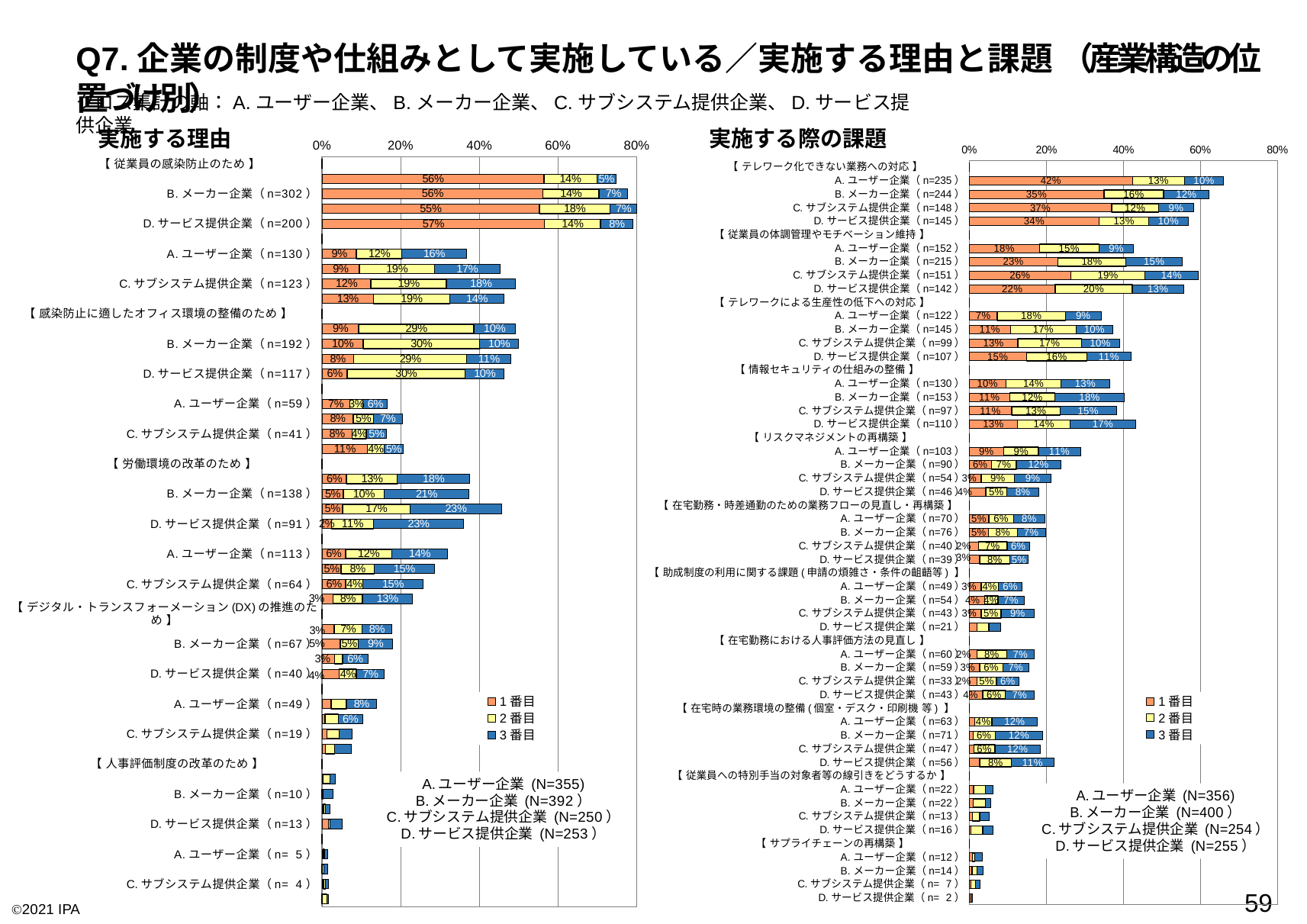

Q7.企業の制度や仕組みとして実施している／実施する理由と課題 （産業構造の位置づけ別）
クロス集計の軸：A.ユーザー企業、B.メーカー企業、C.サブシステム提供企業、D.サービス提供企業
実施する理由
実施する際の課題

### Chart:

| Category | 1番目 | 2番目 | 3番目 |
|---|---|---|---|
| 【 従業員の感染防止のため 】                 | 0.0 | 0.0 | 0.0 |
| A.ユーザー企業（n=265） | 0.5633802816901409 | 0.1352112676056338 | 0.04788732394366197 |
| B.メーカー企業（n=302） | 0.5612244897959183 | 0.14285714285714285 | 0.07323943661971831 |
| C.サブシステム提供企業（n=200） | 0.552 | 0.18 | 0.068 |
| D.サービス提供企業（n=200） | 0.5652173913043478 | 0.1422924901185771 | 0.08300395256916997 |
| 【 リモートワークの推進のため 】               | 0.0 | 0.0 | 0.0 |
| A.ユーザー企業（n=130） | 0.08732394366197183 | 0.11549295774647887 | 0.16338028169014085 |
| B.メーカー企業（n=171） | 0.09438775510204081 | 0.1913265306122449 | 0.16619718309859155 |
| C.サブシステム提供企業（n=123） | 0.124 | 0.192 | 0.176 |
| D.サービス提供企業（n=117） | 0.13043478260869565 | 0.19367588932806323 | 0.1383399209486166 |
| 【 感染防止に適したオフィス環境の整備のため 】        | 0.0 | 0.0 | 0.0 |
| A.ユーザー企業（n=174） | 0.09295774647887324 | 0.29295774647887324 | 0.10422535211267606 |
| B.メーカー企業（n=192） | 0.10459183673469388 | 0.29591836734693877 | 0.09859154929577464 |
| C.サブシステム提供企業（n=120） | 0.08 | 0.288 | 0.112 |
| D.サービス提供企業（n=117） | 0.06324110671936758 | 0.30039525691699603 | 0.09881422924901186 |
| 【 事業戦略の改革のため 】                  | 0.0 | 0.0 | 0.0 |
| A.ユーザー企業（n=59） | 0.07042253521126761 | 0.03380281690140845 | 0.061971830985915494 |
| B.メーカー企業（n=77） | 0.07908163265306123 | 0.05102040816326531 | 0.07323943661971831 |
| C.サブシステム提供企業（n=41） | 0.076 | 0.036 | 0.052 |
| D.サービス提供企業（n=52） | 0.11462450592885376 | 0.043478260869565216 | 0.04743083003952569 |
| 【 労働環境の改革のため 】                  | 0.0 | 0.0 | 0.0 |
| A.ユーザー企業（n=133） | 0.061971830985915494 | 0.1295774647887324 | 0.18309859154929578 |
| B.メーカー企業（n=138） | 0.05357142857142857 | 0.10459183673469388 | 0.2140845070422535 |
| C.サブシステム提供企業（n=114） | 0.052 | 0.172 | 0.232 |
| D.サービス提供企業（n=91） | 0.023715415019762844 | 0.1067193675889328 | 0.22924901185770752 |
| 【 生産性向上のため 】                    | 0.0 | 0.0 | 0.0 |
| A.ユーザー企業（n=113） | 0.059154929577464786 | 0.11830985915492957 | 0.14084507042253522 |
| B.メーカー企業（n=106） | 0.04846938775510204 | 0.08418367346938775 | 0.15211267605633802 |
| C.サブシステム提供企業（n=64） | 0.06 | 0.044 | 0.152 |
| D.サービス提供企業（n=58） | 0.02766798418972332 | 0.07509881422924901 | 0.12648221343873517 |
| 【 デジタル・トランスフォーメーション(DX)の推進のため 】 | 0.0 | 0.0 | 0.0 |
| A.ユーザー企業（n=63） | 0.030985915492957747 | 0.07042253521126761 | 0.07605633802816901 |
| B.メーカー企業（n=67） | 0.04591836734693878 | 0.04591836734693878 | 0.08732394366197183 |
| C.サブシステム提供企業（n=29） | 0.032 | 0.02 | 0.064 |
| D.サービス提供企業（n=40） | 0.043478260869565216 | 0.043478260869565216 | 0.07114624505928854 |
| 【 業務の自動化・省人化のため 】               | 0.0 | 0.0 | 0.0 |
| A.ユーザー企業（n=49） | 0.022535211267605635 | 0.03943661971830986 | 0.07605633802816901 |
| B.メーカー企業（n=38） | 0.007653061224489796 | 0.03316326530612245 | 0.061971830985915494 |
| C.サブシステム提供企業（n=19） | 0.012 | 0.032 | 0.032 |
| D.サービス提供企業（n=19） | 0.007905138339920948 | 0.023715415019762844 | 0.043478260869565216 |
| 【 人事評価制度の改革のため 】                | 0.0 | 0.0 | 0.0 |
| A.ユーザー企業（n=12） | 0.0028169014084507044 | 0.016901408450704224 | 0.014084507042253521 |
| B.メーカー企業（n=10） | 0.0 | 0.002551020408163265 | 0.02535211267605634 |
| C.サブシステム提供企業（n=  5） | 0.004 | 0.004 | 0.012 |
| D.サービス提供企業（n=13） | 0.015810276679841896 | 0.003952569169960474 | 0.03162055335968379 |
| 【 拠点の削減のため 】                    | 0.0 | 0.0 | 0.0 |
| A.ユーザー企業（n=  5） | 0.0028169014084507044 | 0.0028169014084507044 | 0.008450704225352112 |
| B.メーカー企業（n=  5） | 0.0 | 0.00510204081632653 | 0.008450704225352112 |
| C.サブシステム提供企業（n=  4） | 0.004 | 0.004 | 0.008 |
| D.サービス提供企業（n=  4） | 0.0 | 0.011857707509881422 | 0.003952569169960474 |

### Chart:

| Category | 1番目 | 2番目 | 3番目 |
|---|---|---|---|
| 【 テレワーク化できない業務への対応 】             | 0.0 | 0.0 | 0.0 |
| A.ユーザー企業（n=235） | 0.4241573033707865 | 0.1348314606741573 | 0.10112359550561797 |
| B.メーカー企業（n=244） | 0.35 | 0.155 | 0.11797752808988764 |
| C.サブシステム提供企業（n=148） | 0.3700787401574803 | 0.1220472440944882 | 0.09055118110236221 |
| D.サービス提供企業（n=145） | 0.33725490196078434 | 0.12941176470588237 | 0.10196078431372549 |
| 【 従業員の体調管理やモチベーション維持 】           | 0.0 | 0.0 | 0.0 |
| A.ユーザー企業（n=152） | 0.18258426966292135 | 0.1544943820224719 | 0.0898876404494382 |
| B.メーカー企業（n=215） | 0.23 | 0.1775 | 0.14606741573033707 |
| C.サブシステム提供企業（n=151） | 0.2637795275590551 | 0.19291338582677164 | 0.1377952755905512 |
| D.サービス提供企業（n=142） | 0.2235294117647059 | 0.2 | 0.13333333333333333 |
| 【 テレワークによる生産性の低下への対応 】           | 0.0 | 0.0 | 0.0 |
| A.ユーザー企業（n=122） | 0.07303370786516854 | 0.17696629213483145 | 0.09269662921348315 |
| B.メーカー企業（n=145） | 0.1075 | 0.17 | 0.09550561797752809 |
| C.サブシステム提供企業（n=99） | 0.12598425196850394 | 0.16535433070866143 | 0.0984251968503937 |
| D.サービス提供企業（n=107） | 0.14901960784313725 | 0.1568627450980392 | 0.11372549019607843 |
| 【 情報セキュリティの仕組みの整備 】              | 0.0 | 0.0 | 0.0 |
| A.ユーザー企業（n=130） | 0.09550561797752809 | 0.14325842696629212 | 0.12640449438202248 |
| B.メーカー企業（n=153） | 0.105 | 0.1175 | 0.1797752808988764 |
| C.サブシステム提供企業（n=97） | 0.11023622047244094 | 0.12598425196850394 | 0.14566929133858267 |
| D.サービス提供企業（n=110） | 0.12549019607843137 | 0.13725490196078433 | 0.16862745098039217 |
| 【 リスクマネジメントの再構築 】                | 0.0 | 0.0 | 0.0 |
| A.ユーザー企業（n=103） | 0.0898876404494382 | 0.0898876404494382 | 0.10955056179775281 |
| B.メーカー企業（n=90） | 0.0575 | 0.065 | 0.1151685393258427 |
| C.サブシステム提供企業（n=54） | 0.031496062992125984 | 0.08661417322834646 | 0.09448818897637795 |
| D.サービス提供企業（n=46） | 0.043137254901960784 | 0.054901960784313725 | 0.08235294117647059 |
| 【 在宅勤務・時差通勤のための業務フローの見直し・再構築 】   | 0.0 | 0.0 | 0.0 |
| A.ユーザー企業（n=70） | 0.05056179775280899 | 0.06460674157303371 | 0.08146067415730338 |
| B.メーカー企業（n=76） | 0.05 | 0.075 | 0.07303370786516854 |
| C.サブシステム提供企業（n=40） | 0.023622047244094488 | 0.07480314960629922 | 0.05905511811023622 |
| D.サービス提供企業（n=39） | 0.027450980392156862 | 0.0784313725490196 | 0.047058823529411764 |
| 【 助成制度の利用に関する課題(申請の煩雑さ・条件の齟齬等) 】 | 0.0 | 0.0 | 0.0 |
| A.ユーザー企業（n=49） | 0.03089887640449438 | 0.0449438202247191 | 0.06179775280898876 |
| B.メーカー企業（n=54） | 0.04 | 0.035 | 0.06741573033707865 |
| C.サブシステム提供企業（n=43） | 0.031496062992125984 | 0.051181102362204724 | 0.08661417322834646 |
| D.サービス提供企業（n=21） | 0.0196078431372549 | 0.03137254901960784 | 0.03137254901960784 |
| 【 在宅勤務における人事評価方法の見直し 】           | 0.0 | 0.0 | 0.0 |
| A.ユーザー企業（n=60） | 0.019662921348314606 | 0.07865168539325842 | 0.0702247191011236 |
| B.メーカー企業（n=59） | 0.0275 | 0.06 | 0.06741573033707865 |
| C.サブシステム提供企業（n=33） | 0.01968503937007874 | 0.051181102362204724 | 0.05905511811023622 |
| D.サービス提供企業（n=43） | 0.03529411764705882 | 0.058823529411764705 | 0.07450980392156863 |
| 【 在宅時の業務環境の整備(個室・デスク・印刷機 等) 】    | 0.0 | 0.0 | 0.0 |
| A.ユーザー企業（n=63） | 0.014044943820224719 | 0.0449438202247191 | 0.11797752808988764 |
| B.メーカー企業（n=71） | 0.01 | 0.0575 | 0.12359550561797752 |
| C.サブシステム提供企業（n=47） | 0.011811023622047244 | 0.05511811023622047 | 0.11811023622047244 |
| D.サービス提供企業（n=56） | 0.027450980392156862 | 0.08235294117647059 | 0.10980392156862745 |
| 【 従業員への特別手当の対象者等の線引きをどうするか 】     | 0.0 | 0.0 | 0.0 |
| A.ユーザー企業（n=22） | 0.011235955056179775 | 0.03089887640449438 | 0.019662921348314606 |
| B.メーカー企業（n=22） | 0.01 | 0.0325 | 0.014044943820224719 |
| C.サブシステム提供企業（n=13） | 0.007874015748031496 | 0.01968503937007874 | 0.023622047244094488 |
| D.サービス提供企業（n=16） | 0.00392156862745098 | 0.03137254901960784 | 0.027450980392156862 |
| 【 サプライチェーンの再構築 】                 | 0.0 | 0.0 | 0.0 |
| A.ユーザー企業（n=12） | 0.008426966292134831 | 0.0056179775280898875 | 0.019662921348314606 |
| B.メーカー企業（n=14） | 0.0075 | 0.0125 | 0.016853932584269662 |
| C.サブシステム提供企業（n=  7） | 0.003937007874015748 | 0.011811023622047244 | 0.011811023622047244 |
| D.サービス提供企業（n=  2） | 0.00392156862745098 | 0.0 | 0.00392156862745098 |